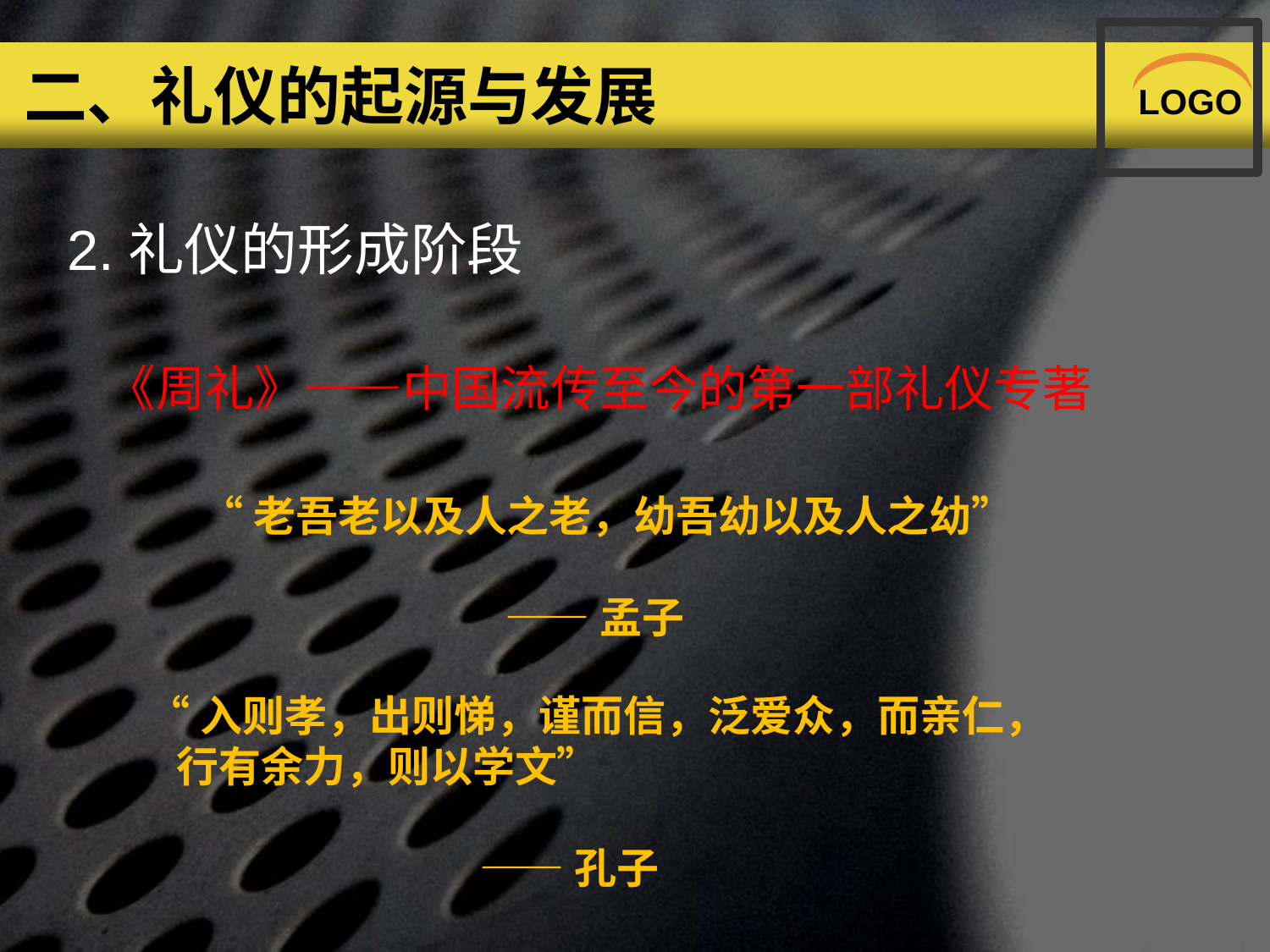

# 二、礼仪的起源与发展
LOGO

2.礼仪的形成阶段

《周礼》——中国流传至今的第一部礼仪专著

“老吾老以及人之老，幼吾幼以及人之幼”

                                ——孟子

“入则孝，出则悌，谨而信，泛爱众，而亲仁，
  行有余力，则以学文”

                                   ——孔子